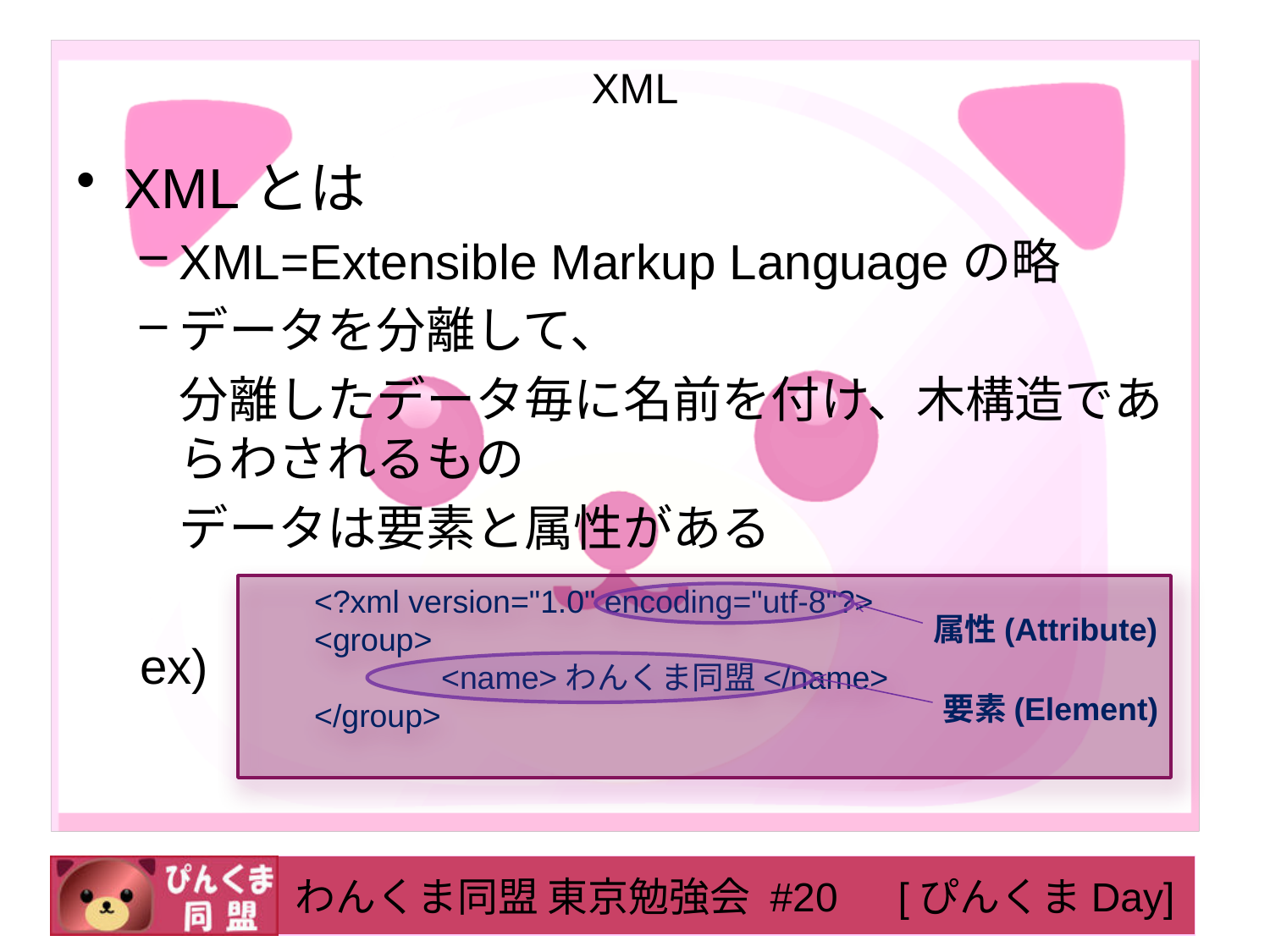

# XML
XMLとは
XML=Extensible Markup Languageの略
データを分離して、
	分離したデータ毎に名前を付け、木構造であらわされるもの
	データは要素と属性がある

ex)
<?xml version="1.0" encoding="utf-8"?>
<group>
	<name>わんくま同盟</name>
</group>

属性(Attribute)

要素(Element)